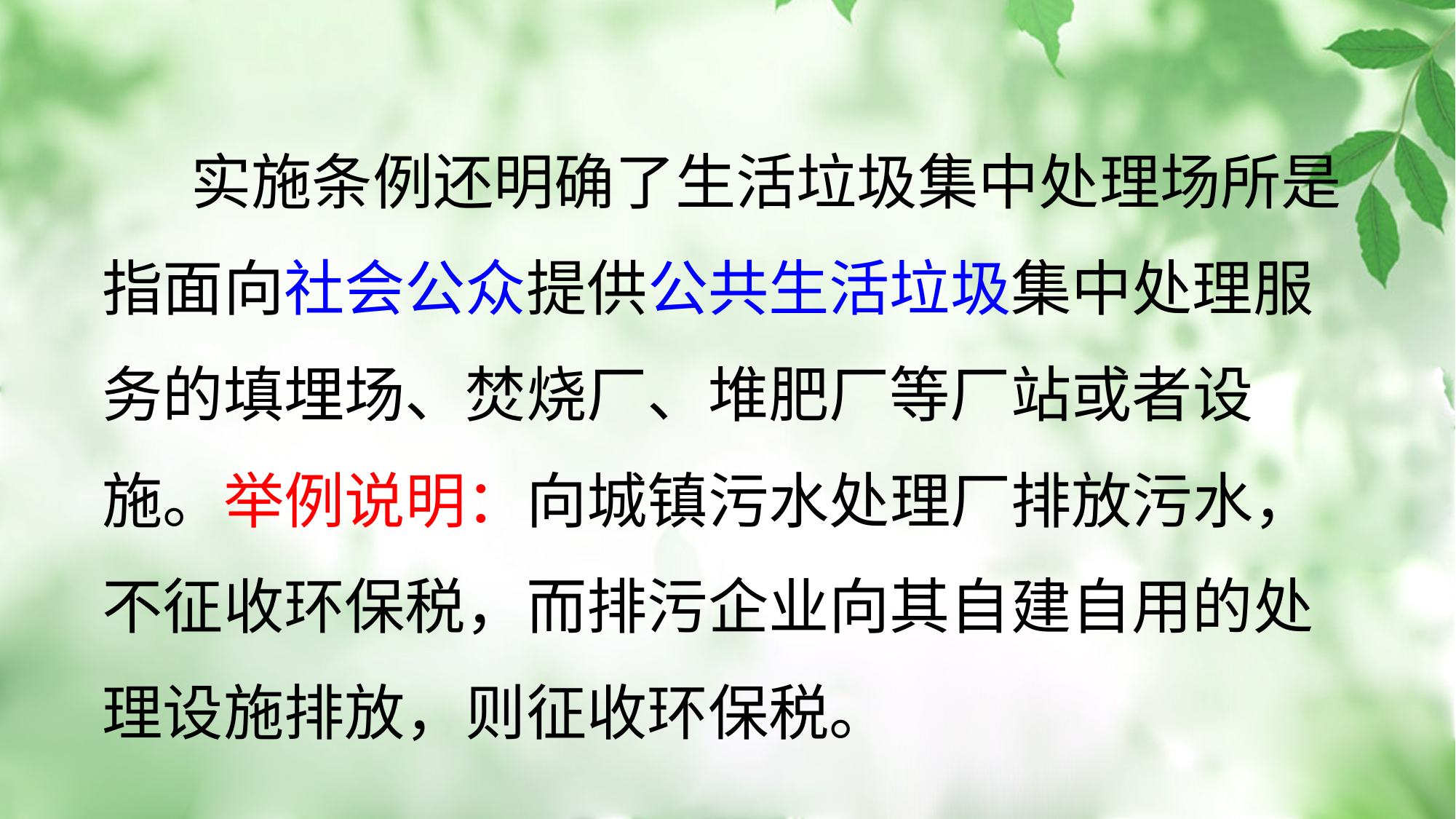

实施条例还明确了生活垃圾集中处理场所是指面向社会公众提供公共生活垃圾集中处理服务的填埋场、焚烧厂、堆肥厂等厂站或者设施。举例说明：向城镇污水处理厂排放污水，不征收环保税，而排污企业向其自建自用的处理设施排放，则征收环保税。